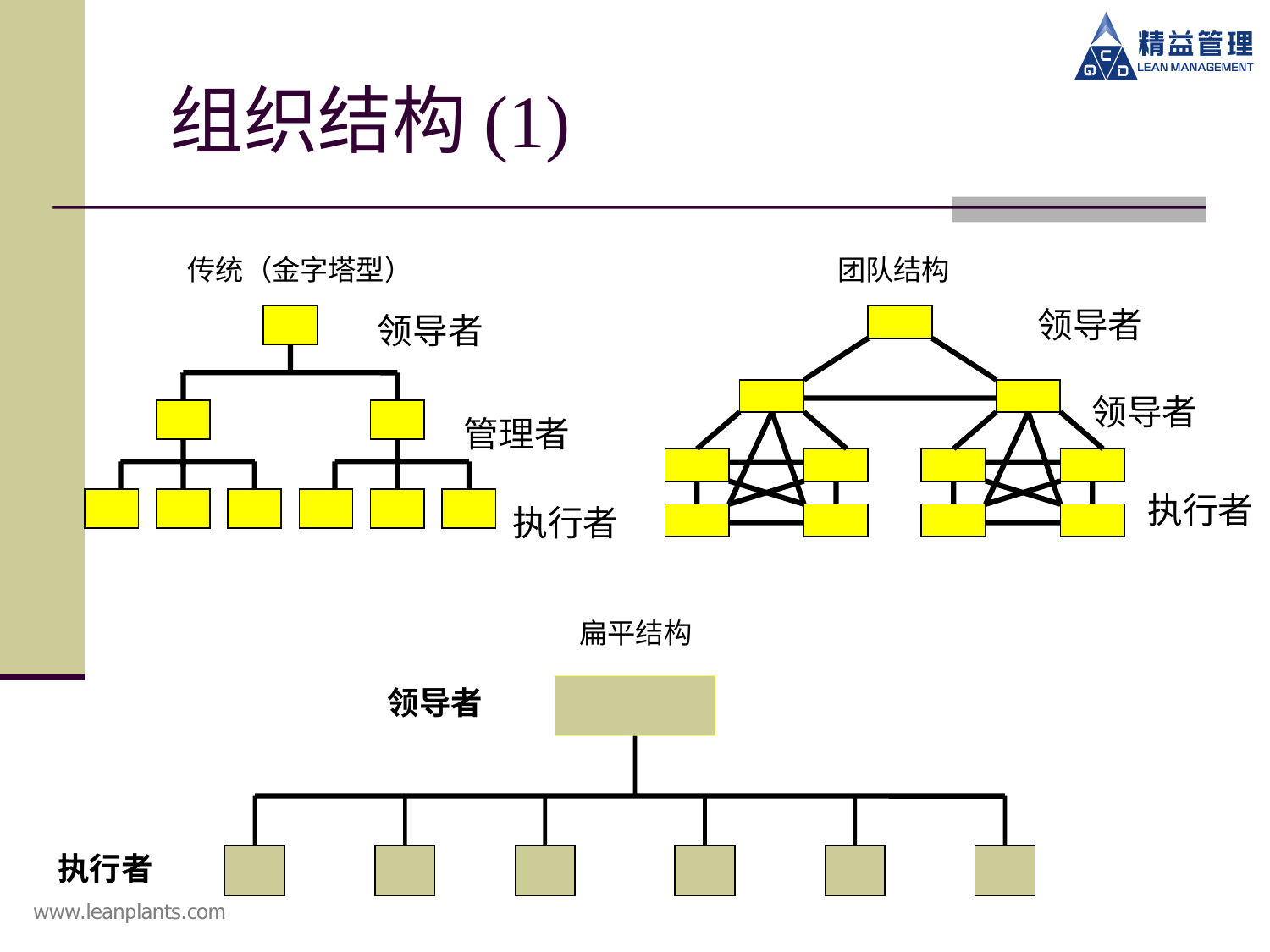

# 组织结构(1)
传统（金字塔型）
团队结构
领导者
领导者

管理者

执行者

领导者

执行者
扁平结构

领导者

执行者

6